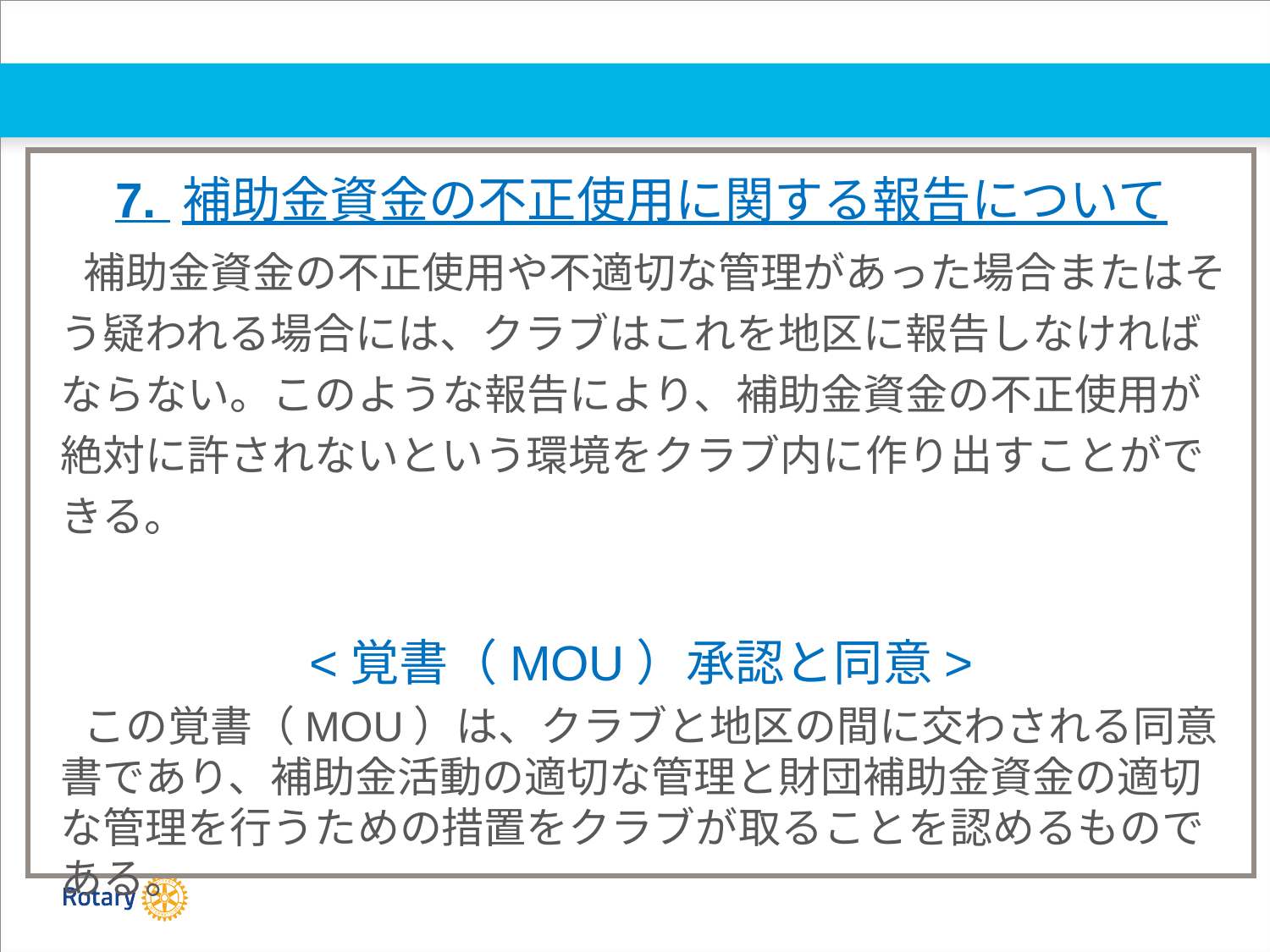

7. 補助金資金の不正使用に関する報告について
　補助金資金の不正使用や不適切な管理があった場合またはそう疑われる場合には、クラブはこれを地区に報告しなければならない。このような報告により、補助金資金の不正使用が絶対に許されないという環境をクラブ内に作り出すことができる。

<覚書（MOU）承認と同意>
　この覚書（MOU）は、クラブと地区の間に交わされる同意書であり、補助金活動の適切な管理と財団補助金資金の適切な管理を行うための措置をクラブが取ることを認めるものである。